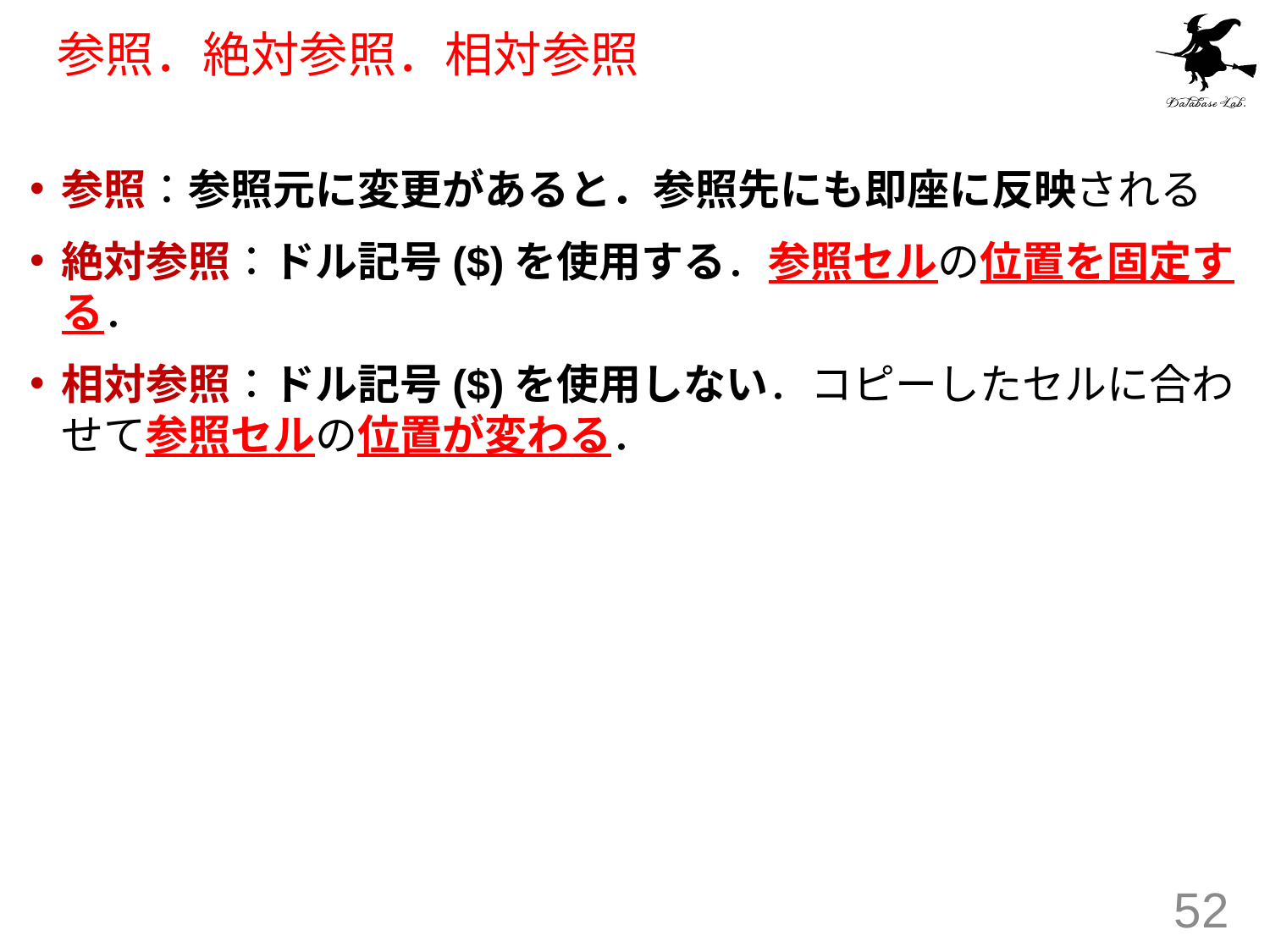

# 参照．絶対参照．相対参照
参照：参照元に変更があると．参照先にも即座に反映される
絶対参照：ドル記号($)を使用する．参照セルの位置を固定する．
相対参照：ドル記号($)を使用しない．コピーしたセルに合わせて参照セルの位置が変わる．
52